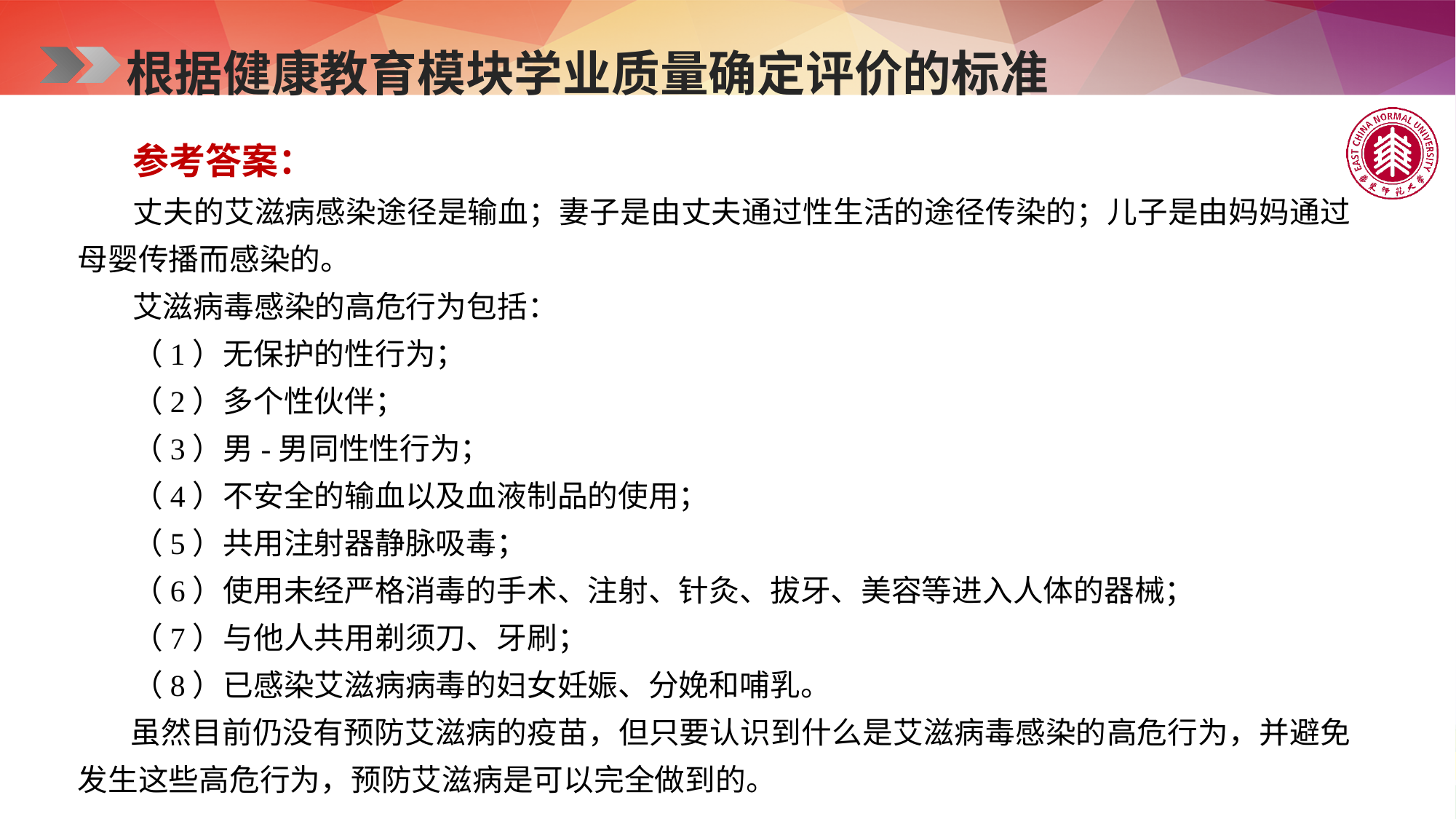

根据健康教育模块学业质量确定评价的标准

 参考答案：
 丈夫的艾滋病感染途径是输血；妻子是由丈夫通过性生活的途径传染的；儿子是由妈妈通过母婴传播而感染的。
 艾滋病毒感染的高危行为包括：
 （1）无保护的性行为；
 （2）多个性伙伴；
 （3）男-男同性性行为；
 （4）不安全的输血以及血液制品的使用；
 （5）共用注射器静脉吸毒；
 （6）使用未经严格消毒的手术、注射、针灸、拔牙、美容等进入人体的器械；
 （7）与他人共用剃须刀、牙刷；
 （8）已感染艾滋病病毒的妇女妊娠、分娩和哺乳。
  虽然目前仍没有预防艾滋病的疫苗，但只要认识到什么是艾滋病毒感染的高危行为，并避免发生这些高危行为，预防艾滋病是可以完全做到的。